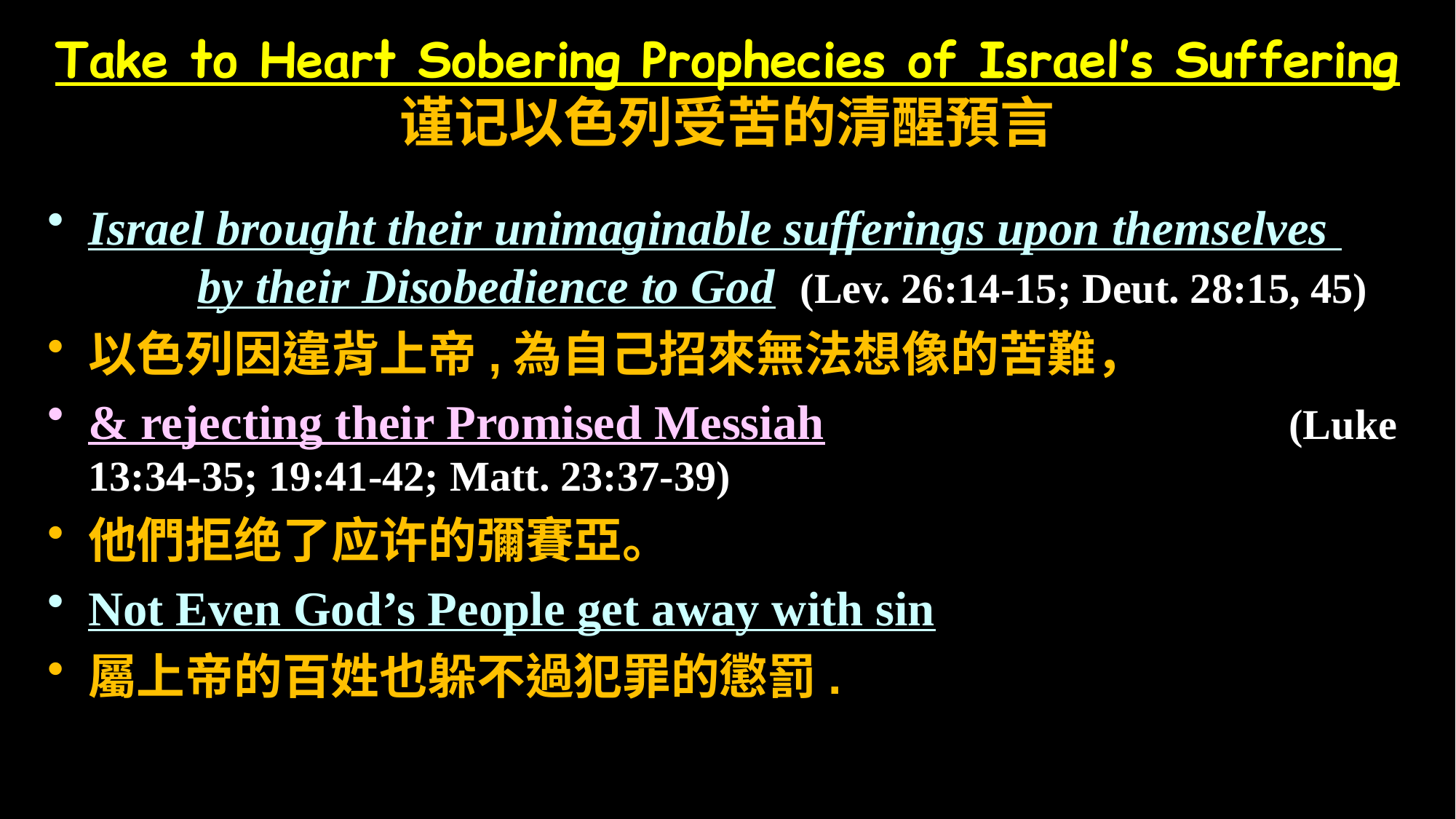

# Take to Heart Sobering Prophecies of Israel’s Suffering 谨记以色列受苦的清醒預言
Israel brought their unimaginable sufferings upon themselves 		by their Disobedience to God  (Lev. 26:14-15; Deut. 28:15, 45)
以色列因違背上帝,為自己招來無法想像的苦難，
& rejecting their Promised Messiah					(Luke 13:34-35; 19:41-42; Matt. 23:37-39)
他們拒绝了应许的彌賽亞。
Not Even God’s People get away with sin
屬上帝的百姓也躲不過犯罪的懲罰.